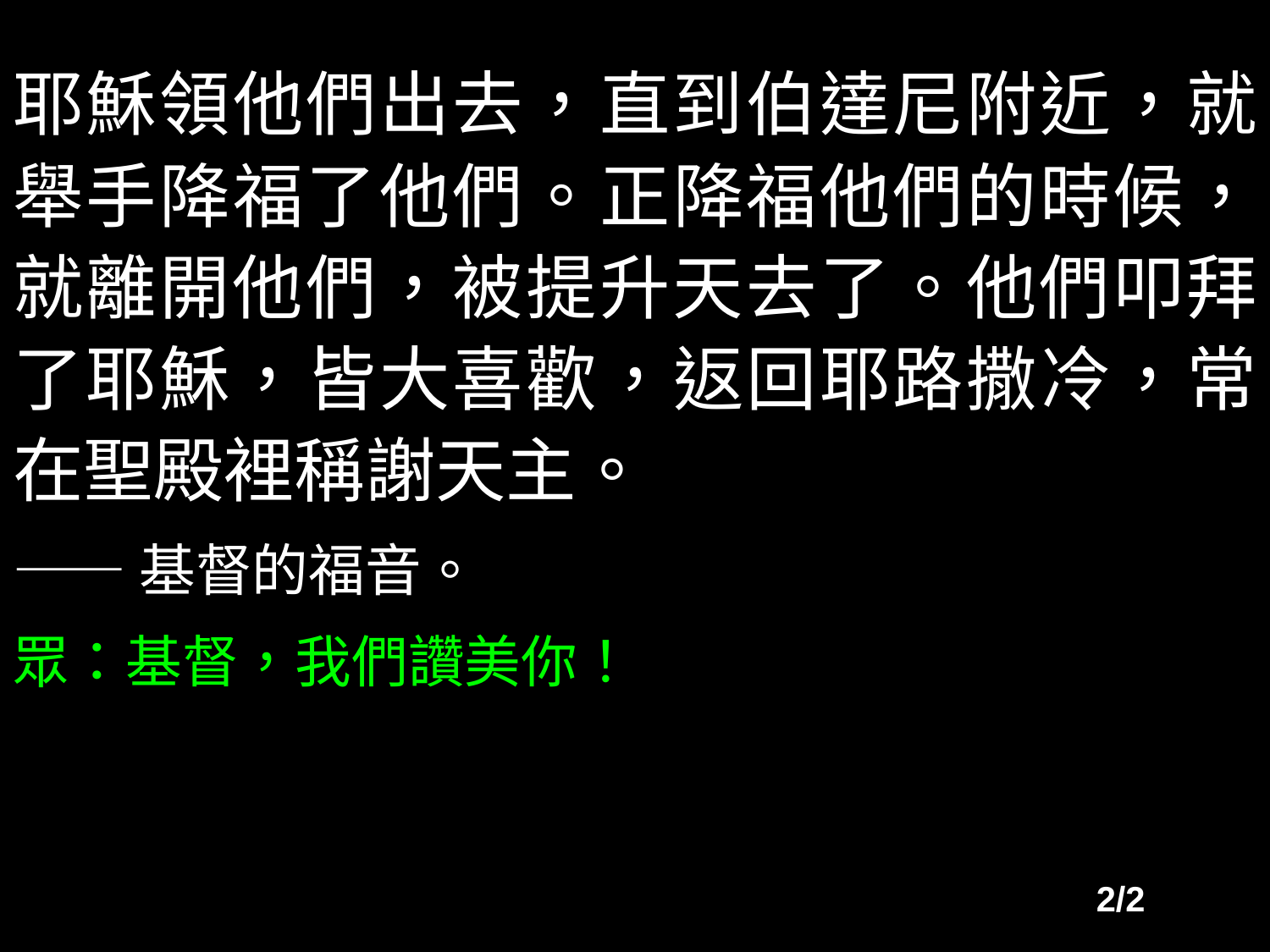

耶穌領他們出去，直到伯達尼附近，就舉手降福了他們。正降福他們的時候，就離開他們，被提升天去了。他們叩拜了耶穌，皆大喜歡，返回耶路撒冷，常在聖殿裡稱謝天主。
——基督的福音。
眾：基督，我們讚美你！

   2/2